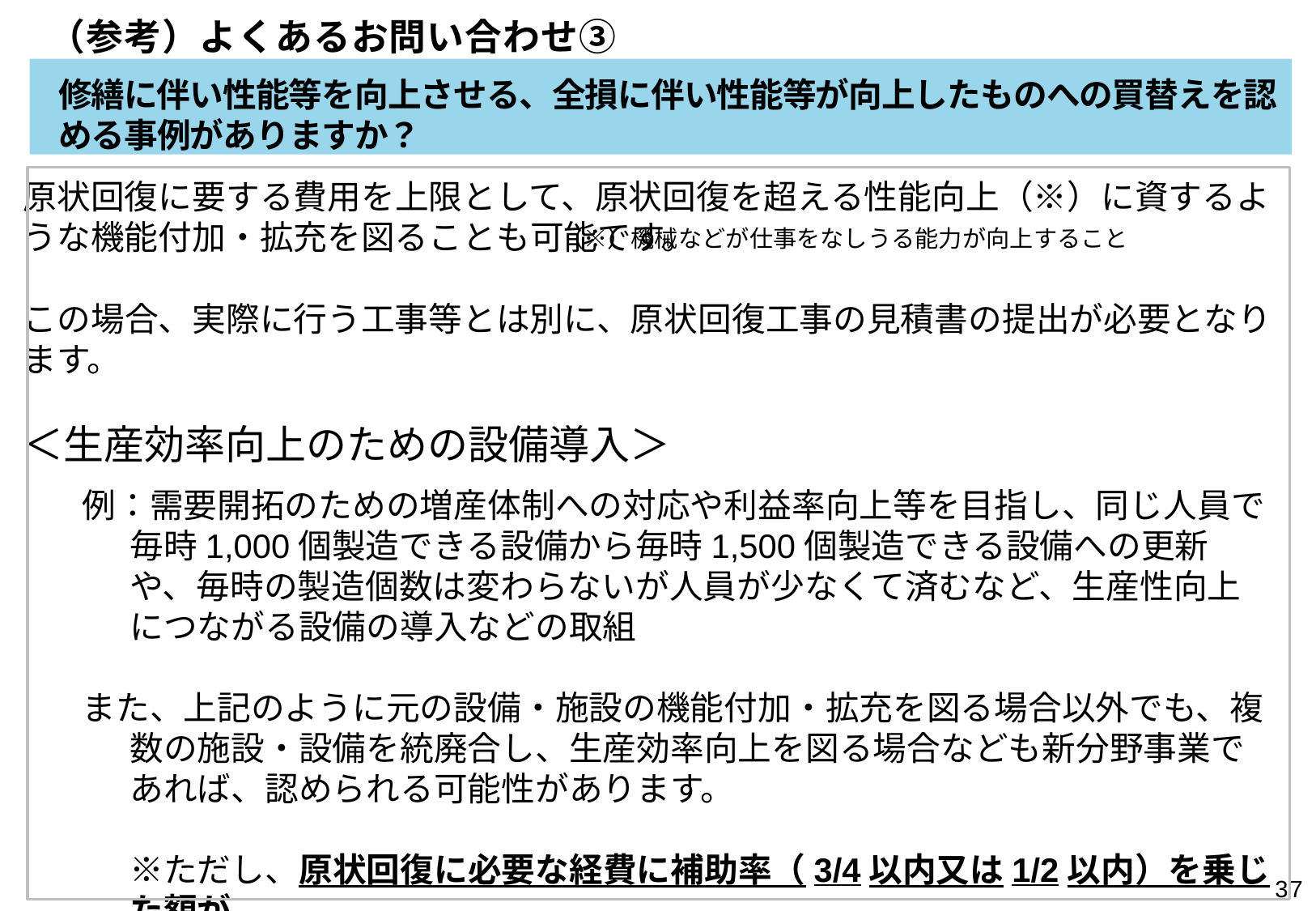

（参考）よくあるお問い合わせ③
修繕に伴い性能等を向上させる、全損に伴い性能等が向上したものへの買替えを認める事例がありますか？
原状回復に要する費用を上限として、原状回復を超える性能向上（※）に資するような機能付加・拡充を図ることも可能です。

この場合、実際に行う工事等とは別に、原状回復工事の見積書の提出が必要となります。

＜生産効率向上のための設備導入＞

例：需要開拓のための増産体制への対応や利益率向上等を目指し、同じ人員で毎時1,000個製造できる設備から毎時1,500個製造できる設備への更新や、毎時の製造個数は変わらないが人員が少なくて済むなど、生産性向上につながる設備の導入などの取組

また、上記のように元の設備・施設の機能付加・拡充を図る場合以外でも、複数の施設・設備を統廃合し、生産効率向上を図る場合なども新分野事業であれば、認められる可能性があります。
※ただし、原状回復に必要な経費に補助率（3/4以内又は1/2以内）を乗じた額が
　上限です。

（※）機械などが仕事をなしうる能力が向上すること
37